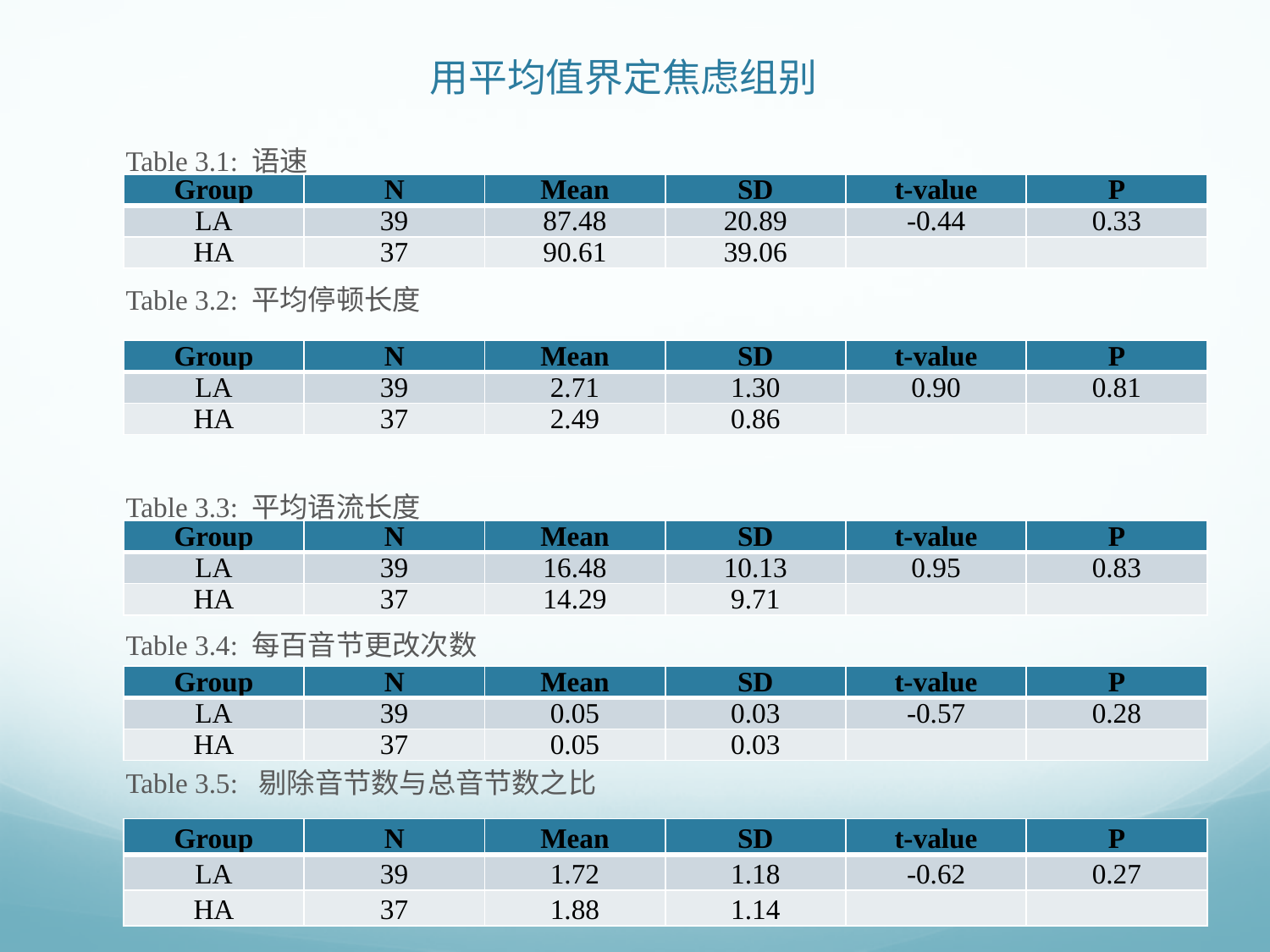

# 用平均值界定焦虑组别

    Table 3.1: 语速

    Table 3.2: 平均停顿长度

    Table 3.3: 平均语流长度

    Table 3.4: 每百音节更改次数

    Table 3.5:  剔除音节数与总音节数之比

| Group | N | Mean | SD | t-value | P |
| --- | --- | --- | --- | --- | --- |
| LA | 39 | 87.48 | 20.89 | -0.44 | 0.33 |
| HA | 37 | 90.61 | 39.06 |  |  |
| Group | N | Mean | SD | t-value | P |
| --- | --- | --- | --- | --- | --- |
| LA | 39 | 2.71 | 1.30 | 0.90 | 0.81 |
| HA | 37 | 2.49 | 0.86 |  |  |
| Group | N | Mean | SD | t-value | P |
| --- | --- | --- | --- | --- | --- |
| LA | 39 | 16.48 | 10.13 | 0.95 | 0.83 |
| HA | 37 | 14.29 | 9.71 |  |  |
| Group | N | Mean | SD | t-value | P |
| --- | --- | --- | --- | --- | --- |
| LA | 39 | 0.05 | 0.03 | -0.57 | 0.28 |
| HA | 37 | 0.05 | 0.03 |  |  |
| Group | N | Mean | SD | t-value | P |
| --- | --- | --- | --- | --- | --- |
| LA | 39 | 1.72 | 1.18 | -0.62 | 0.27 |
| HA | 37 | 1.88 | 1.14 |  |  |